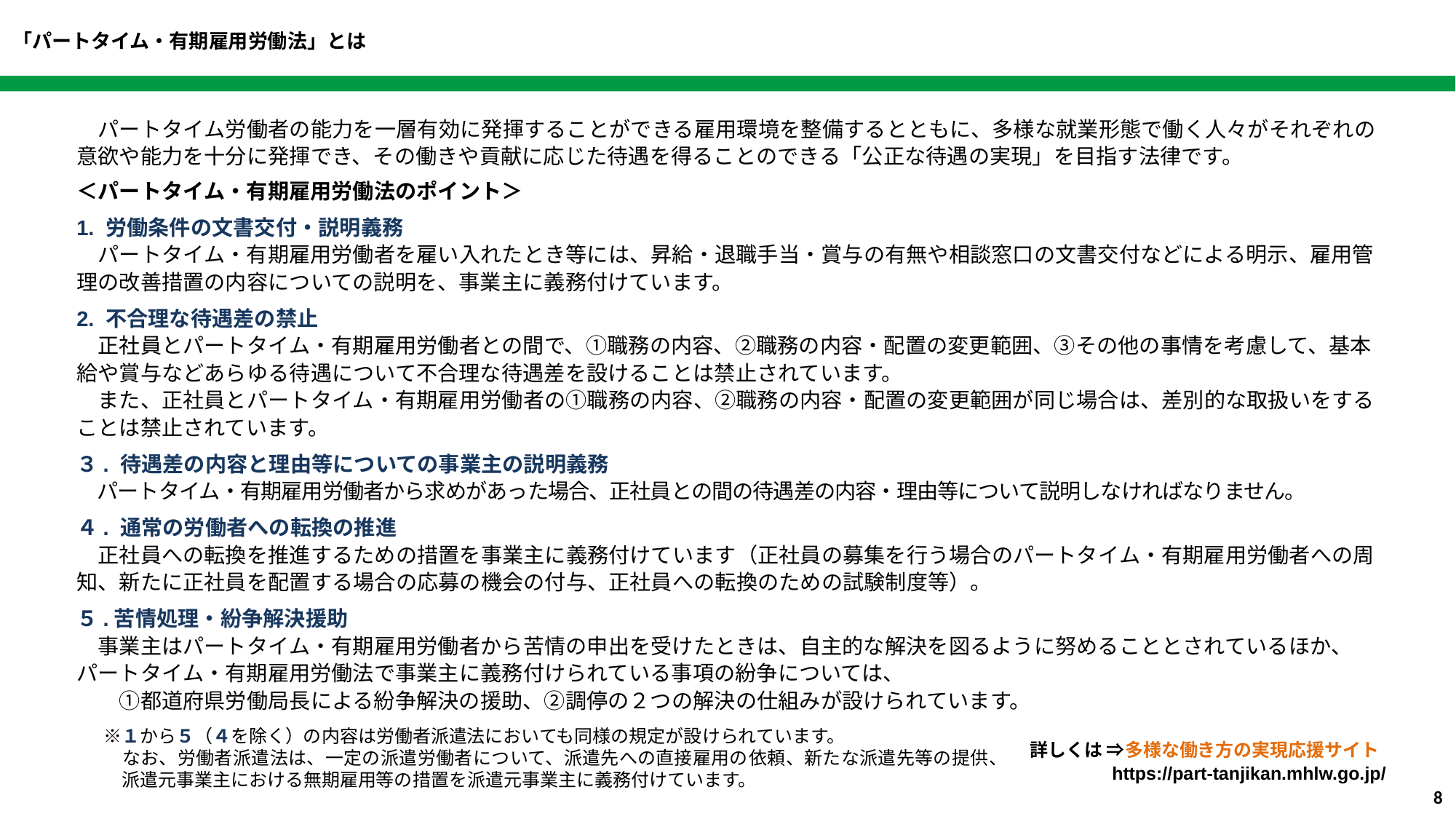

# 「パートタイム・有期雇用労働法」とは

　パートタイム労働者の能力を一層有効に発揮することができる雇用環境を整備するとともに、多様な就業形態で働く人々がそれぞれの意欲や能力を十分に発揮でき、その働きや貢献に応じた待遇を得ることのできる「公正な待遇の実現」を目指す法律です。
＜パートタイム・有期雇用労働法のポイント＞
1. 労働条件の文書交付・説明義務
　パートタイム・有期雇用労働者を雇い入れたとき等には、昇給・退職手当・賞与の有無や相談窓口の文書交付などによる明示、雇用管理の改善措置の内容についての説明を、事業主に義務付けています。
2. 不合理な待遇差の禁止
　正社員とパートタイム・有期雇用労働者との間で、①職務の内容、②職務の内容・配置の変更範囲、③その他の事情を考慮して、基本給や賞与などあらゆる待遇について不合理な待遇差を設けることは禁止されています。
　また、正社員とパートタイム・有期雇用労働者の①職務の内容、②職務の内容・配置の変更範囲が同じ場合は、差別的な取扱いをすることは禁止されています。
３. 待遇差の内容と理由等についての事業主の説明義務
　パートタイム・有期雇用労働者から求めがあった場合、正社員との間の待遇差の内容・理由等について説明しなければなりません。
４. 通常の労働者への転換の推進
　正社員への転換を推進するための措置を事業主に義務付けています（正社員の募集を行う場合のパートタイム・有期雇用労働者への周知、新たに正社員を配置する場合の応募の機会の付与、正社員への転換のための試験制度等）。
５.苦情処理・紛争解決援助
　事業主はパートタイム・有期雇用労働者から苦情の申出を受けたときは、自主的な解決を図るように努めることとされているほか、パートタイム・有期雇用労働法で事業主に義務付けられている事項の紛争については、
　　①都道府県労働局長による紛争解決の援助、②調停の２つの解決の仕組みが設けられています。
　※１から５（４を除く）の内容は労働者派遣法においても同様の規定が設けられています。
　　なお、労働者派遣法は、一定の派遣労働者について、派遣先への直接雇用の依頼、新たな派遣先等の提供、
　　派遣元事業主における無期雇用等の措置を派遣元事業主に義務付けています。
　　詳しくは ⇒多様な働き方の実現応援サイト
https://part-tanjikan.mhlw.go.jp/
8